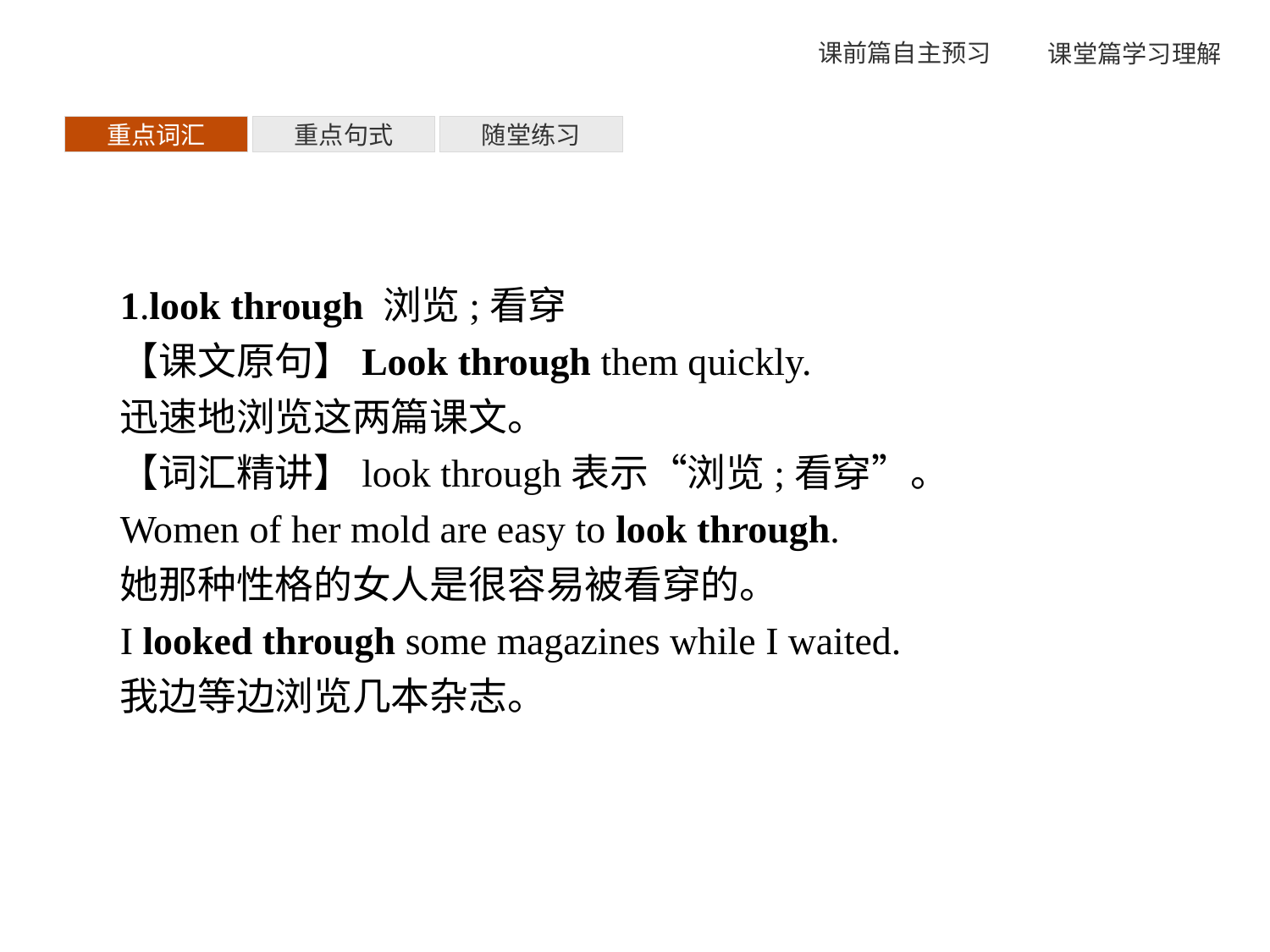

重点词汇
重点句式
随堂练习
1.look through 浏览;看穿
【课文原句】Look through them quickly.
迅速地浏览这两篇课文。
【词汇精讲】look through表示“浏览;看穿”。
Women of her mold are easy to look through.
她那种性格的女人是很容易被看穿的。
I looked through some magazines while I waited.
我边等边浏览几本杂志。